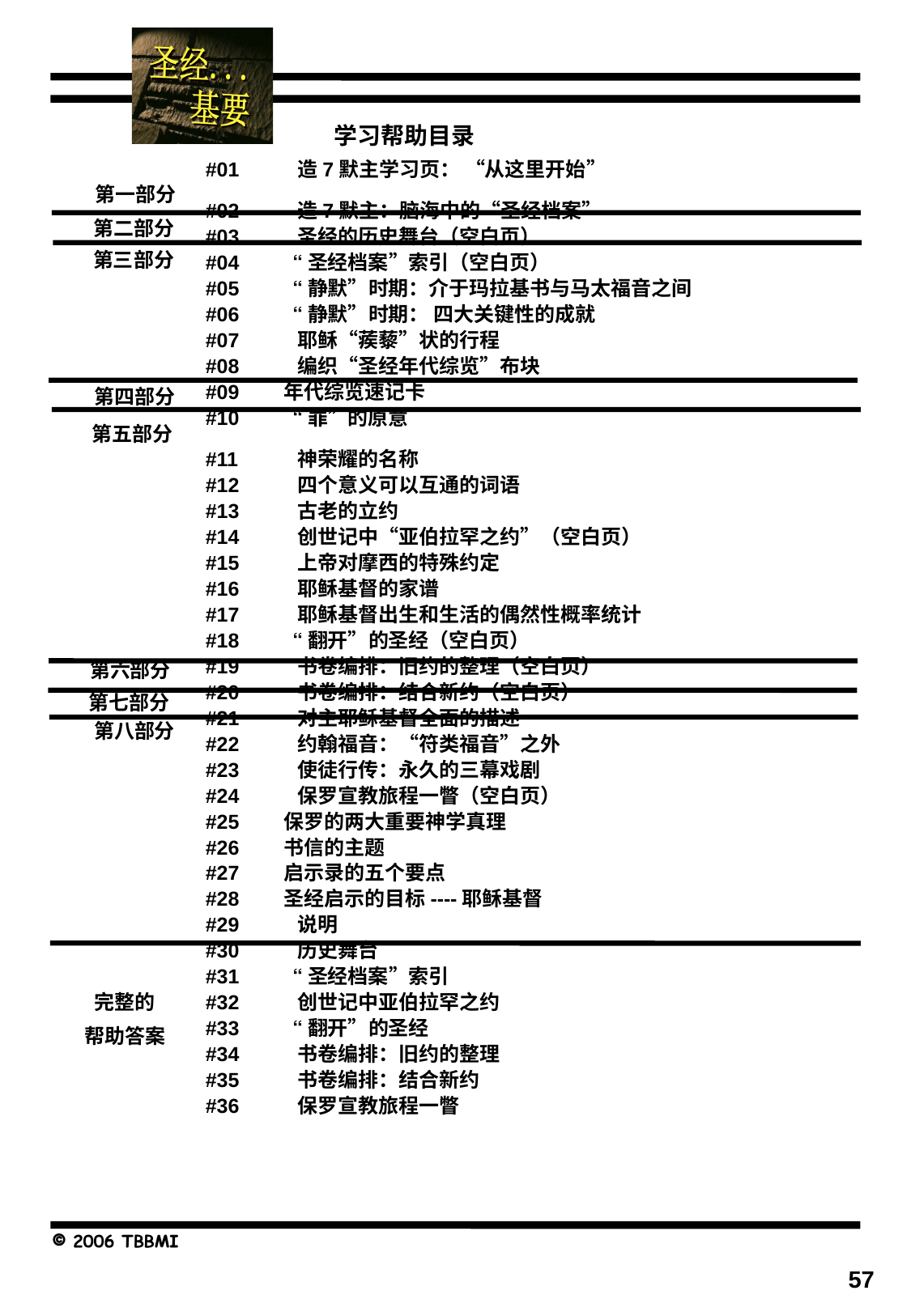

学习帮助目录
#01	    造7默主学习页： “从这里开始”
#02	    造7默主：脑海中的“圣经档案”
#03	    圣经的历史舞台（空白页）
#04	    “圣经档案”索引（空白页）
#05	    “静默”时期：介于玛拉基书与马太福音之间
#06	    “静默”时期： 四大关键性的成就
#07	    耶稣“蒺藜”状的行程
#08	    编织“圣经年代综览”布块
#09       年代综览速记卡
#10	    “罪”的原意
#11	    神荣耀的名称
#12	    四个意义可以互通的词语
#13	    古老的立约
#14	    创世记中“亚伯拉罕之约”（空白页）
#15	    上帝对摩西的特殊约定
#16	    耶稣基督的家谱
#17	    耶稣基督出生和生活的偶然性概率统计
#18	    “翻开”的圣经（空白页）
#19	    书卷编排：旧约的整理（空白页）
#20	    书卷编排：结合新约（空白页）
#21	    对主耶稣基督全面的描述
#22	    约翰福音：“符类福音”之外
#23	    使徒行传：永久的三幕戏剧
#24	    保罗宣教旅程一瞥（空白页）
#25       保罗的两大重要神学真理
#26       书信的主题
#27       启示录的五个要点
#28       圣经启示的目标----耶稣基督
#29	    说明
#30	    历史舞台
#31	    “圣经档案”索引
#32	    创世记中亚伯拉罕之约
#33	    “翻开”的圣经
#34	    书卷编排：旧约的整理
#35	    书卷编排：结合新约
#36	    保罗宣教旅程一瞥
第一部分
第二部分

第三部分

  第四部分

第五部分
第六部分

第七部分

 第八部分

 完整的
帮助答案

57